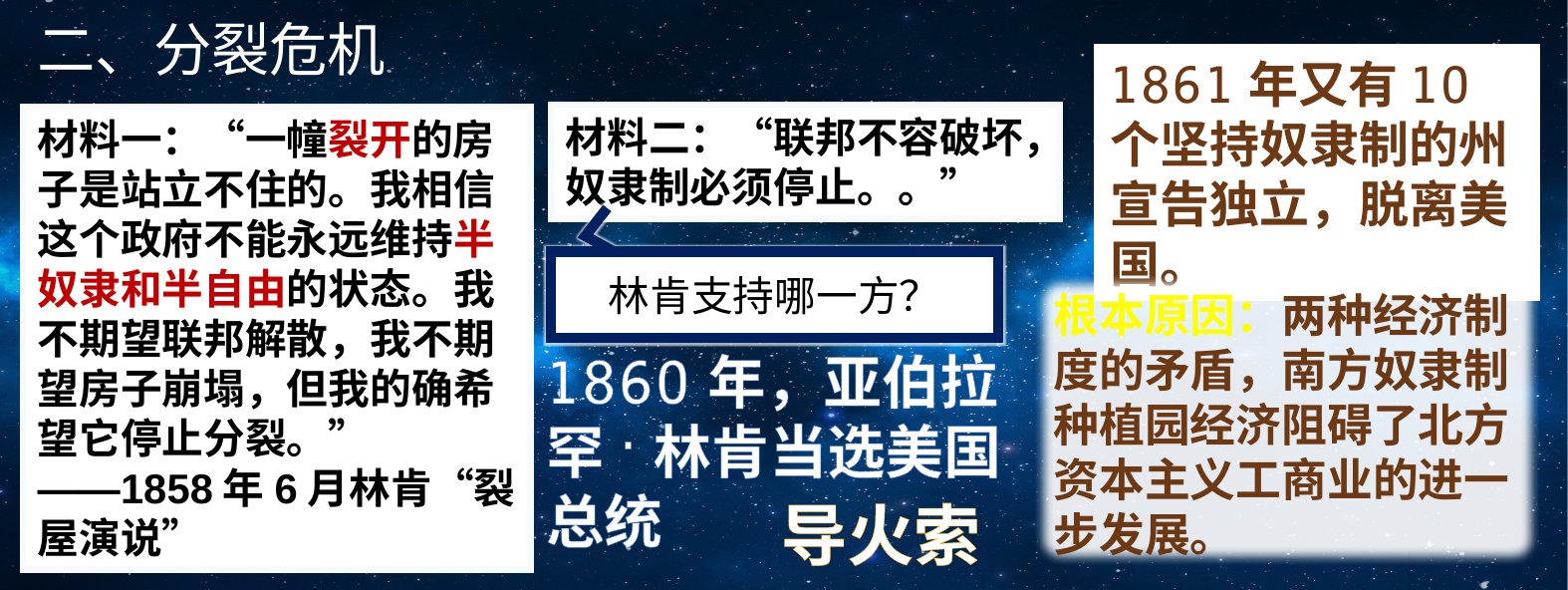

二、分裂危机
1861年又有10个坚持奴隶制的州宣告独立，脱离美国。
材料二：“联邦不容破坏，奴隶制必须停止。。”
材料一：“一幢裂开的房子是站立不住的。我相信这个政府不能永远维持半奴隶和半自由的状态。我不期望联邦解散，我不期望房子崩塌，但我的确希望它停止分裂。”
——1858年6月林肯“裂屋演说”
林肯支持哪一方？
根本原因：两种经济制度的矛盾，南方奴隶制种植园经济阻碍了北方资本主义工商业的进一步发展。
1860年，亚伯拉罕·林肯当选美国总统
导火索